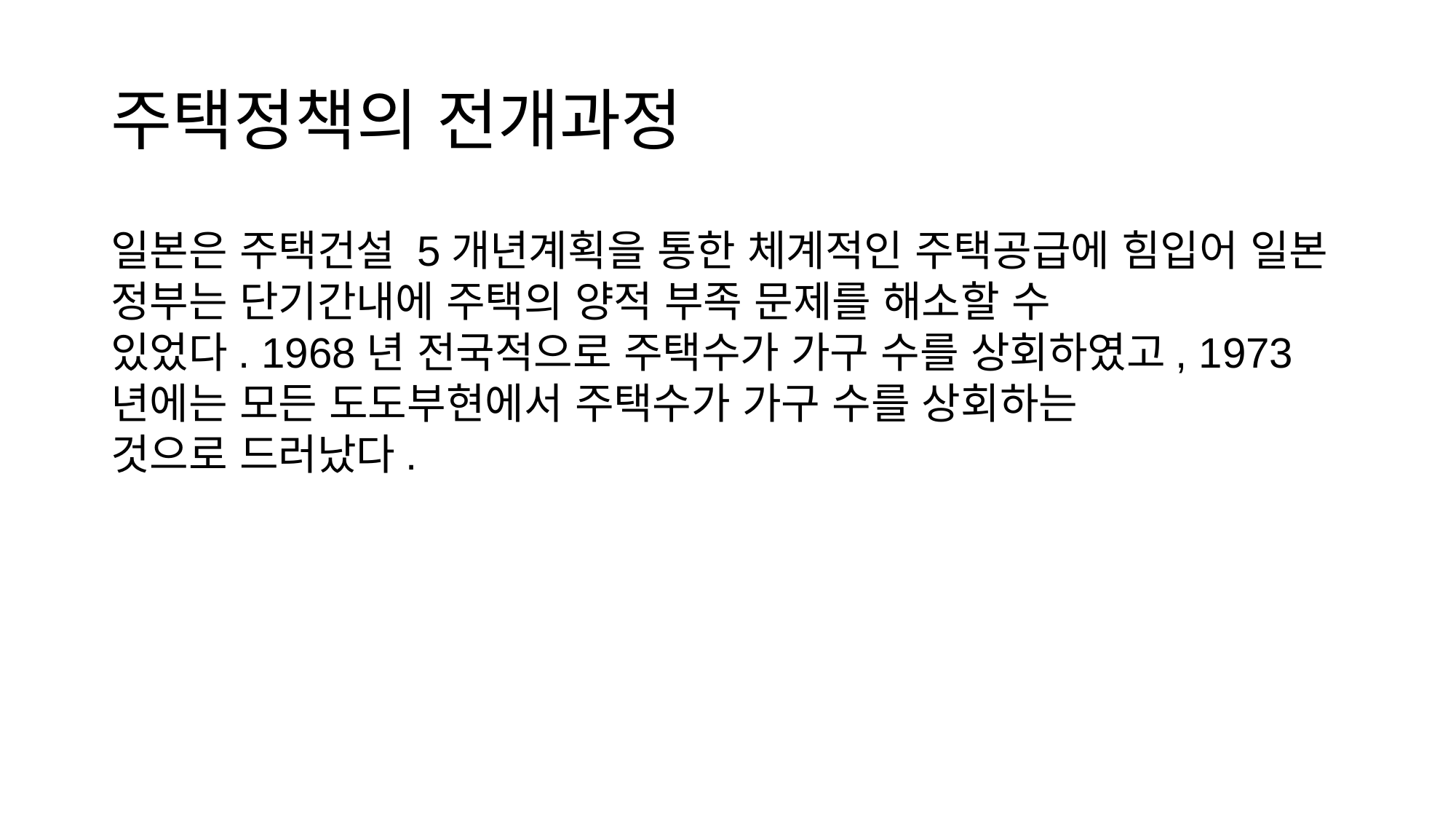

# 주택정책의 전개과정
일본은 주택건설 5개년계획을 통한 체계적인 주택공급에 힘입어 일본 정부는 단기간내에 주택의 양적 부족 문제를 해소할 수
있었다. 1968년 전국적으로 주택수가 가구 수를 상회하였고, 1973년에는 모든 도도부현에서 주택수가 가구 수를 상회하는
것으로 드러났다.